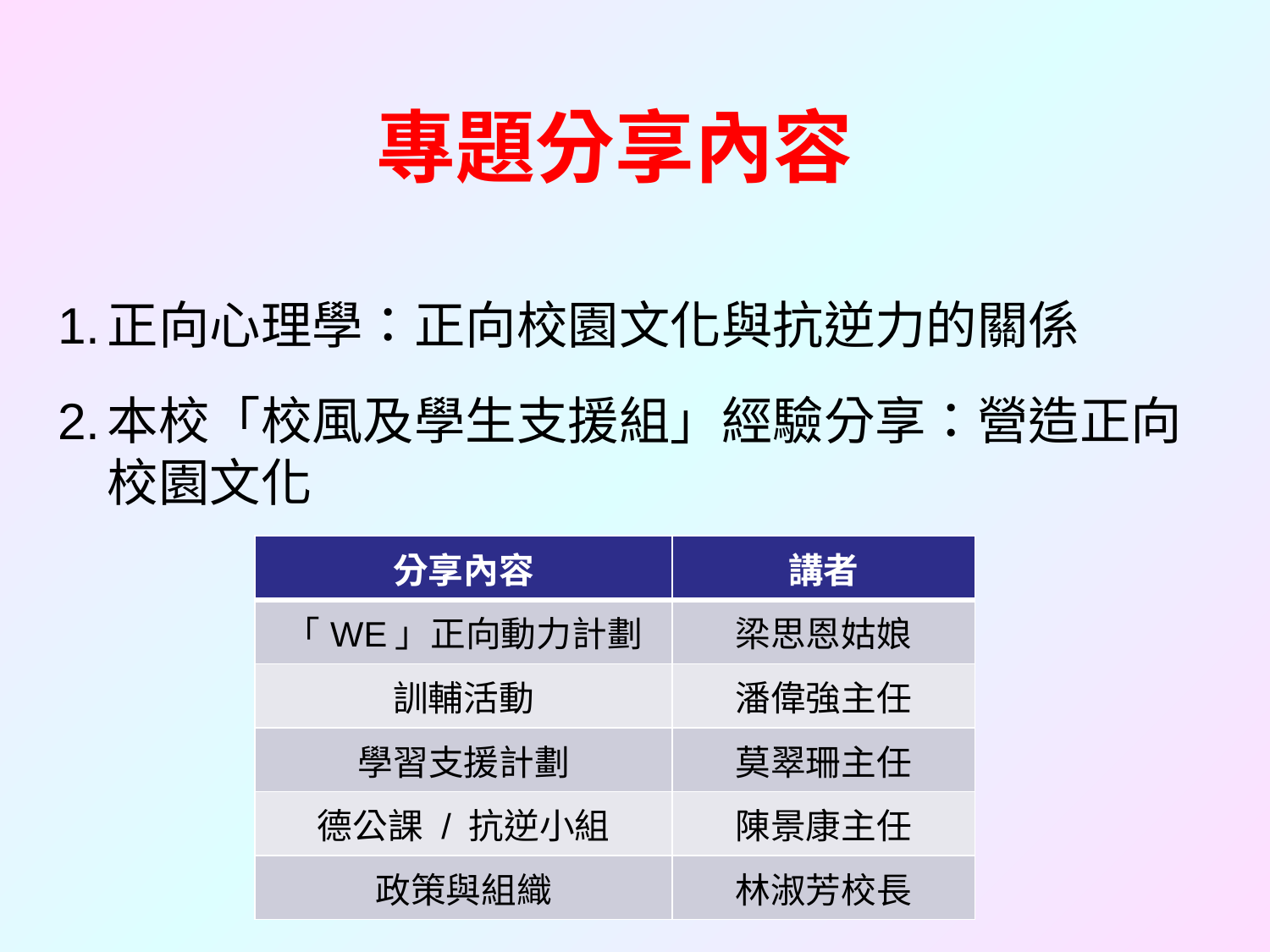

# 專題分享內容

正向心理學：正向校園文化與抗逆力的關係

本校「校風及學生支援組」經驗分享：營造正向校園文化

| 分享內容 | 講者 |
| --- | --- |
| 「WE」正向動力計劃 | 梁思恩姑娘 |
| 訓輔活動 | 潘偉強主任 |
| 學習支援計劃 | 莫翠珊主任 |
| 德公課 / 抗逆小組 | 陳景康主任 |
| 政策與組織 | 林淑芳校長 |